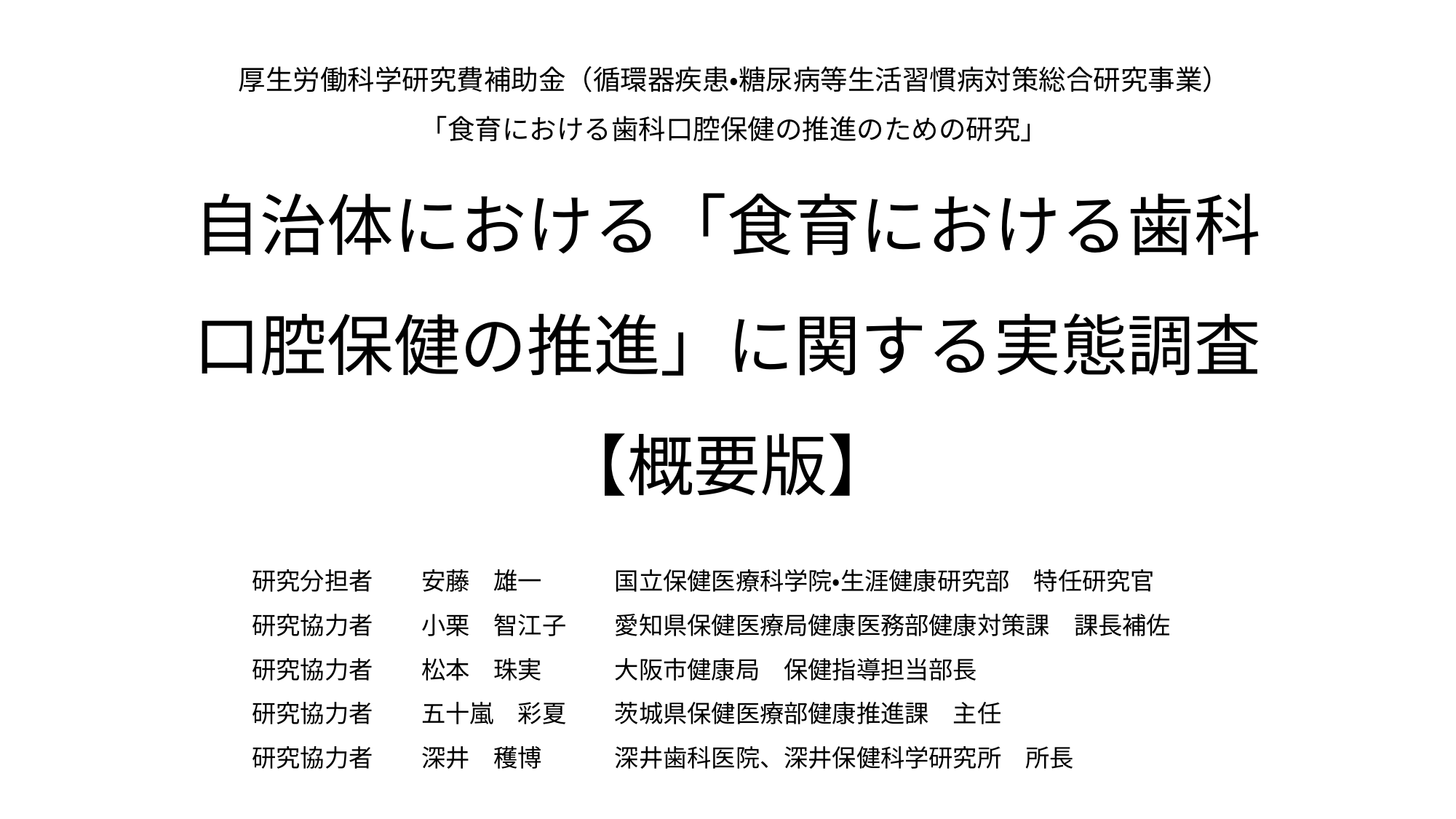

厚生労働科学研究費補助金（循環器疾患・糖尿病等生活習慣病対策総合研究事業）
 「食育における歯科口腔保健の推進のための研究」
# 自治体における「食育における歯科口腔保健の推進」に関する実態調査 【概要版】
研究分担者　　安藤　雄一　　　国立保健医療科学院・生涯健康研究部　特任研究官
研究協力者　　小栗　智江子　　愛知県保健医療局健康医務部健康対策課　課長補佐
研究協力者　　松本　珠実　　　大阪市健康局　保健指導担当部長
研究協力者　　五十嵐　彩夏　　茨城県保健医療部健康推進課　主任
研究協力者　　深井　穫博　　　深井歯科医院、深井保健科学研究所　所長